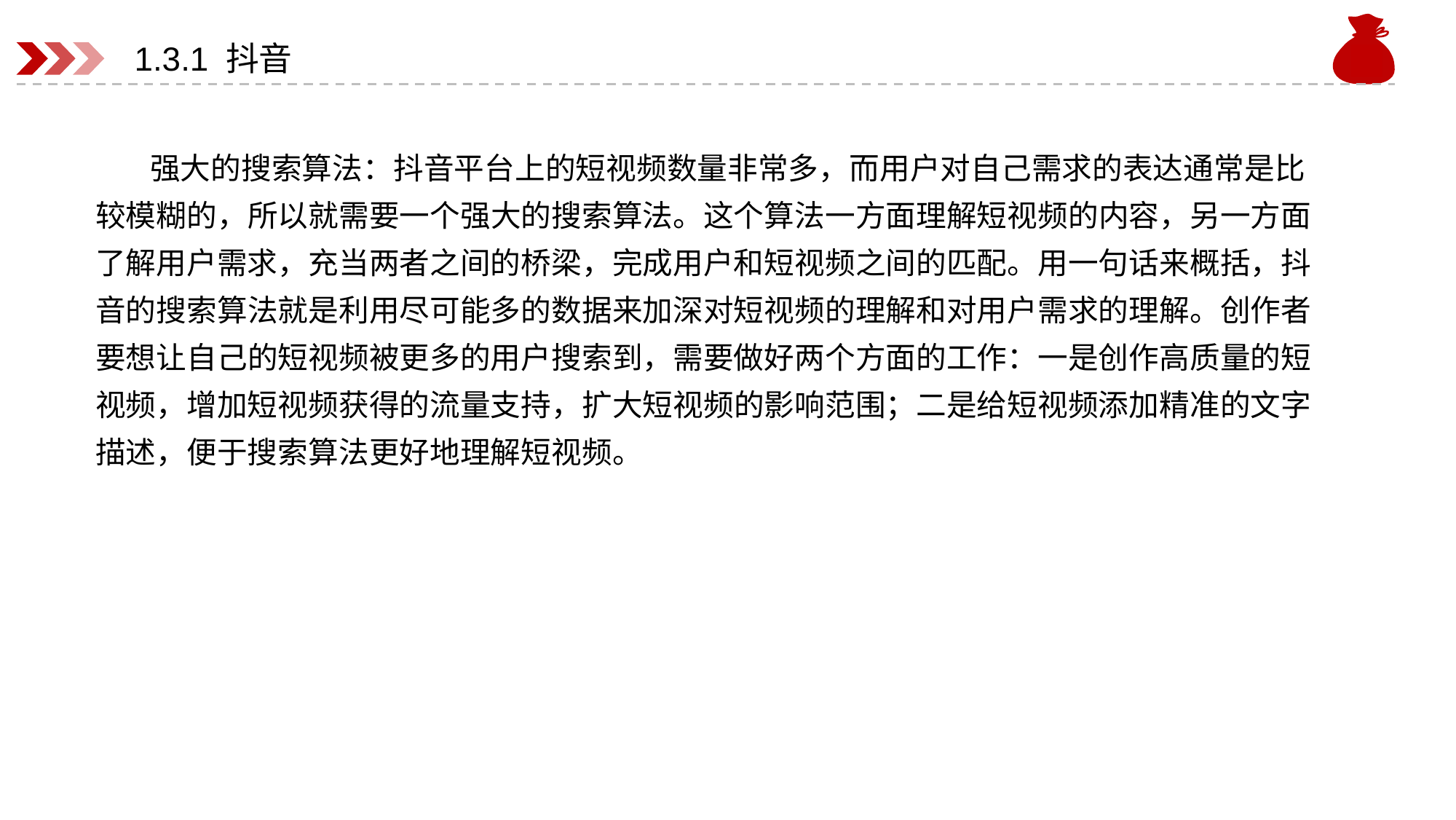

# 1.3.1 抖音
28
强大的搜索算法：抖音平台上的短视频数量非常多，而用户对自己需求的表达通常是比较模糊的，所以就需要一个强大的搜索算法。这个算法一方面理解短视频的内容，另一方面了解用户需求，充当两者之间的桥梁，完成用户和短视频之间的匹配。用一句话来概括，抖音的搜索算法就是利用尽可能多的数据来加深对短视频的理解和对用户需求的理解。创作者要想让自己的短视频被更多的用户搜索到，需要做好两个方面的工作：一是创作高质量的短视频，增加短视频获得的流量支持，扩大短视频的影响范围；二是给短视频添加精准的文字描述，便于搜索算法更好地理解短视频。